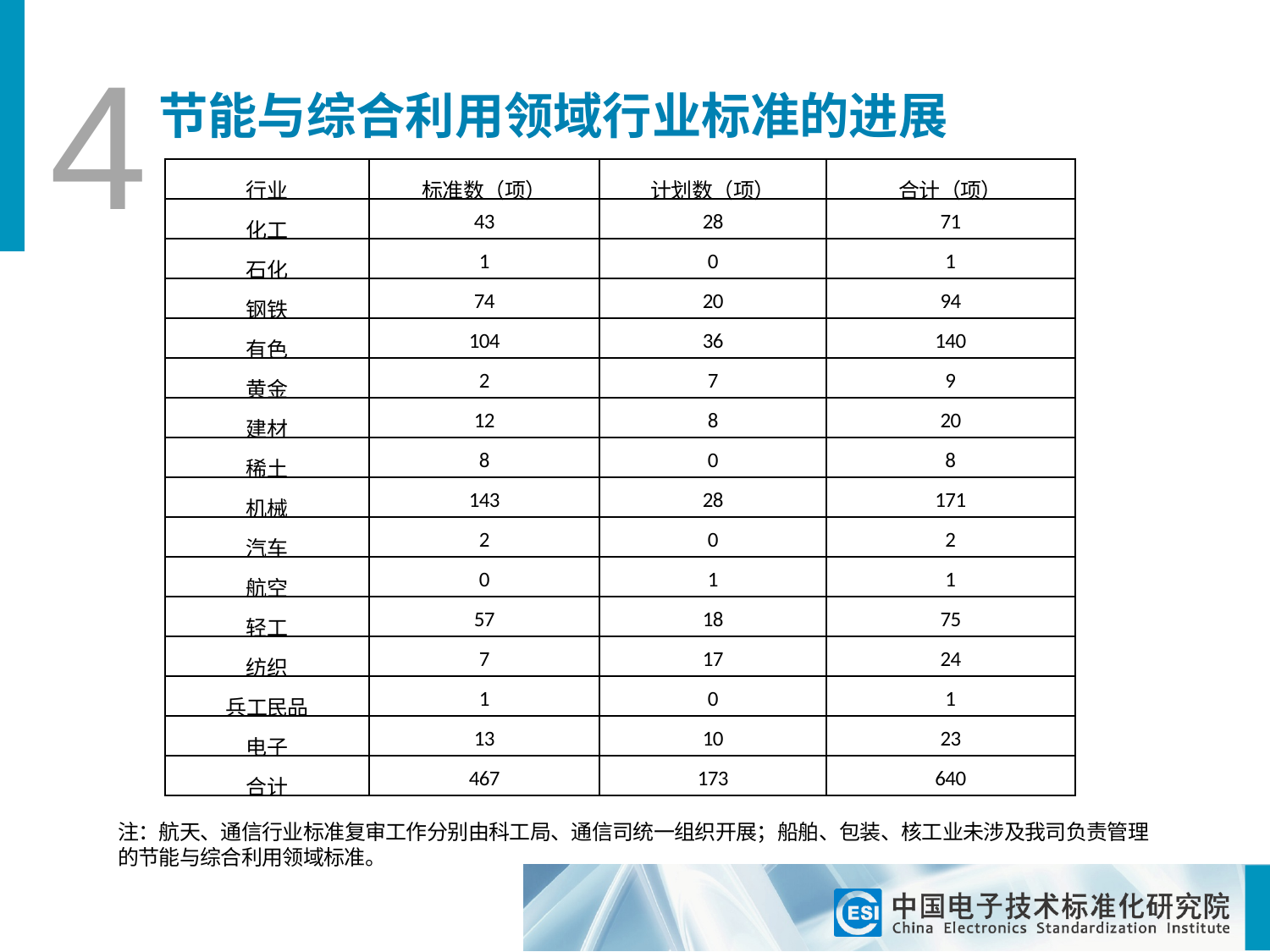

4
节能与综合利用领域行业标准的进展
| 行业 | 标准数（项） | 计划数（项） | 合计（项） |
| --- | --- | --- | --- |
| 化工 | 43 | 28 | 71 |
| 石化 | 1 | 0 | 1 |
| 钢铁 | 74 | 20 | 94 |
| 有色 | 104 | 36 | 140 |
| 黄金 | 2 | 7 | 9 |
| 建材 | 12 | 8 | 20 |
| 稀土 | 8 | 0 | 8 |
| 机械 | 143 | 28 | 171 |
| 汽车 | 2 | 0 | 2 |
| 航空 | 0 | 1 | 1 |
| 轻工 | 57 | 18 | 75 |
| 纺织 | 7 | 17 | 24 |
| 兵工民品 | 1 | 0 | 1 |
| 电子 | 13 | 10 | 23 |
| 合计 | 467 | 173 | 640 |
注：航天、通信行业标准复审工作分别由科工局、通信司统一组织开展；船舶、包装、核工业未涉及我司负责管理的节能与综合利用领域标准。